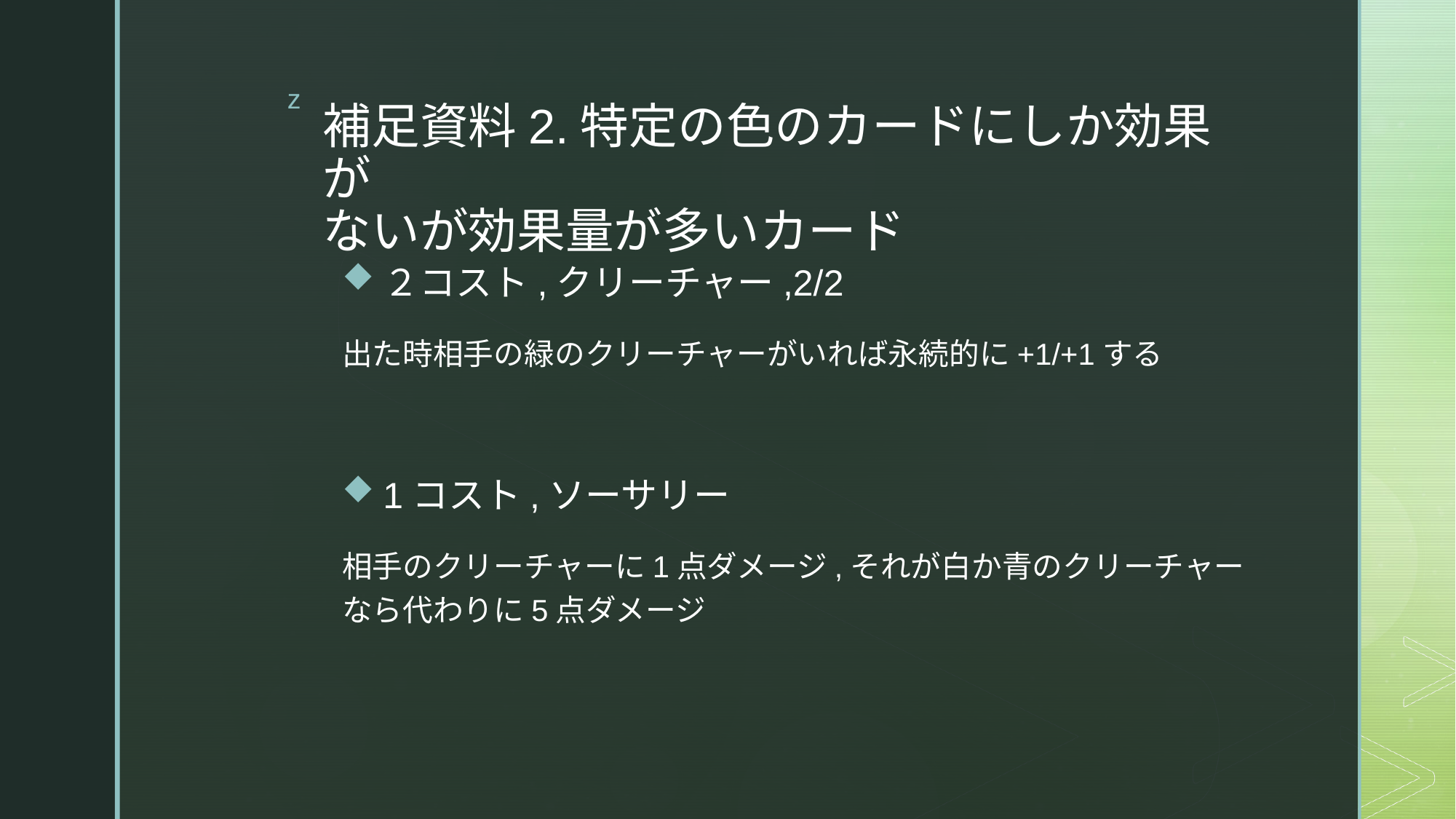

# 補足資料2.特定の色のカードにしか効果が ないが効果量が多いカード
２コスト,クリーチャー,2/2
出た時相手の緑のクリーチャーがいれば永続的に+1/+1する

1コスト,ソーサリー
相手のクリーチャーに1点ダメージ,それが白か青のクリーチャーなら代わりに5点ダメージ